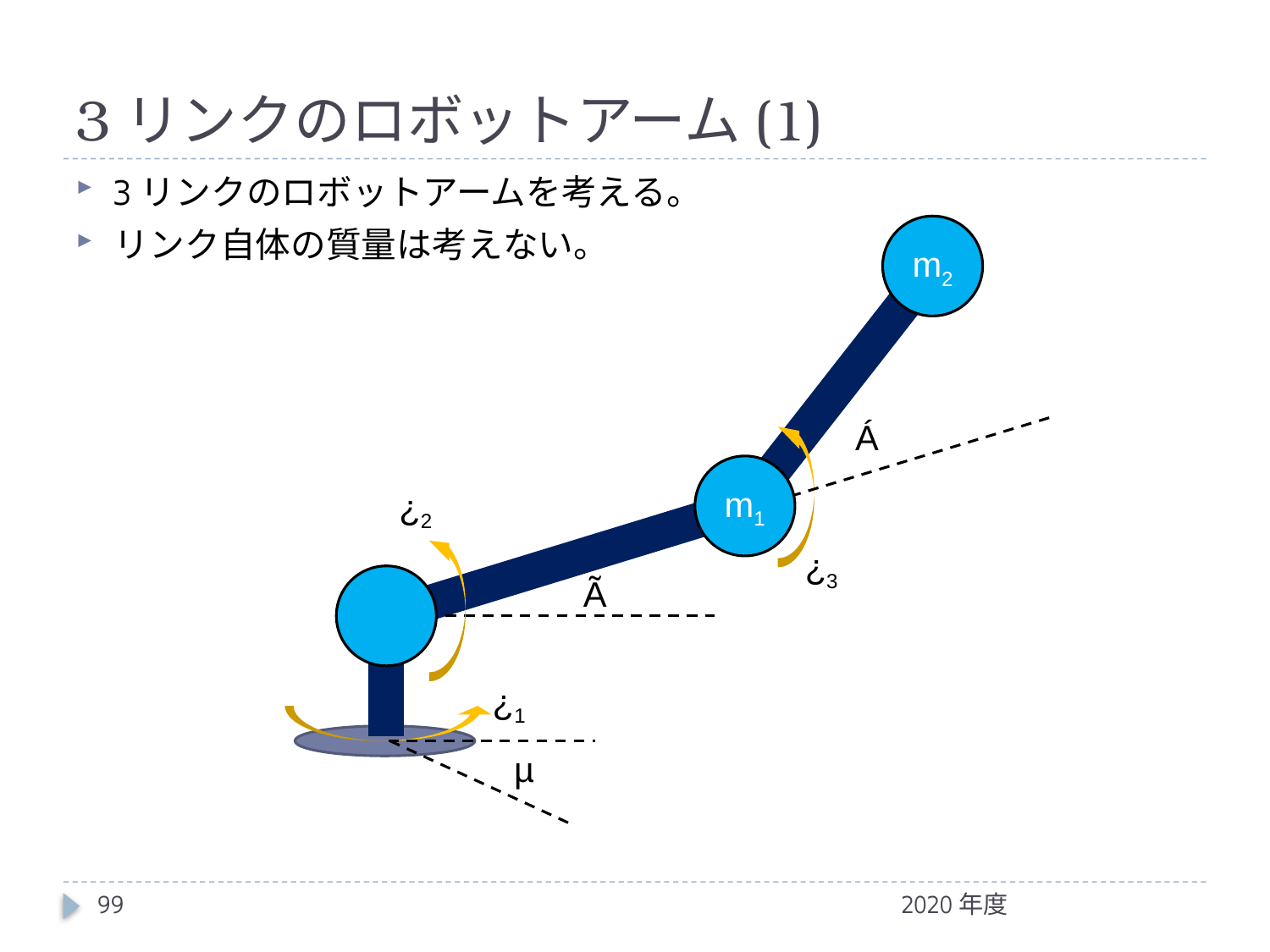

# 3リンクのロボットアーム(1)
3リンクのロボットアームを考える。
リンク自体の質量は考えない。
m2
Á
m1

¿2
¿3

Ã

¿1

µ
99
2020年度